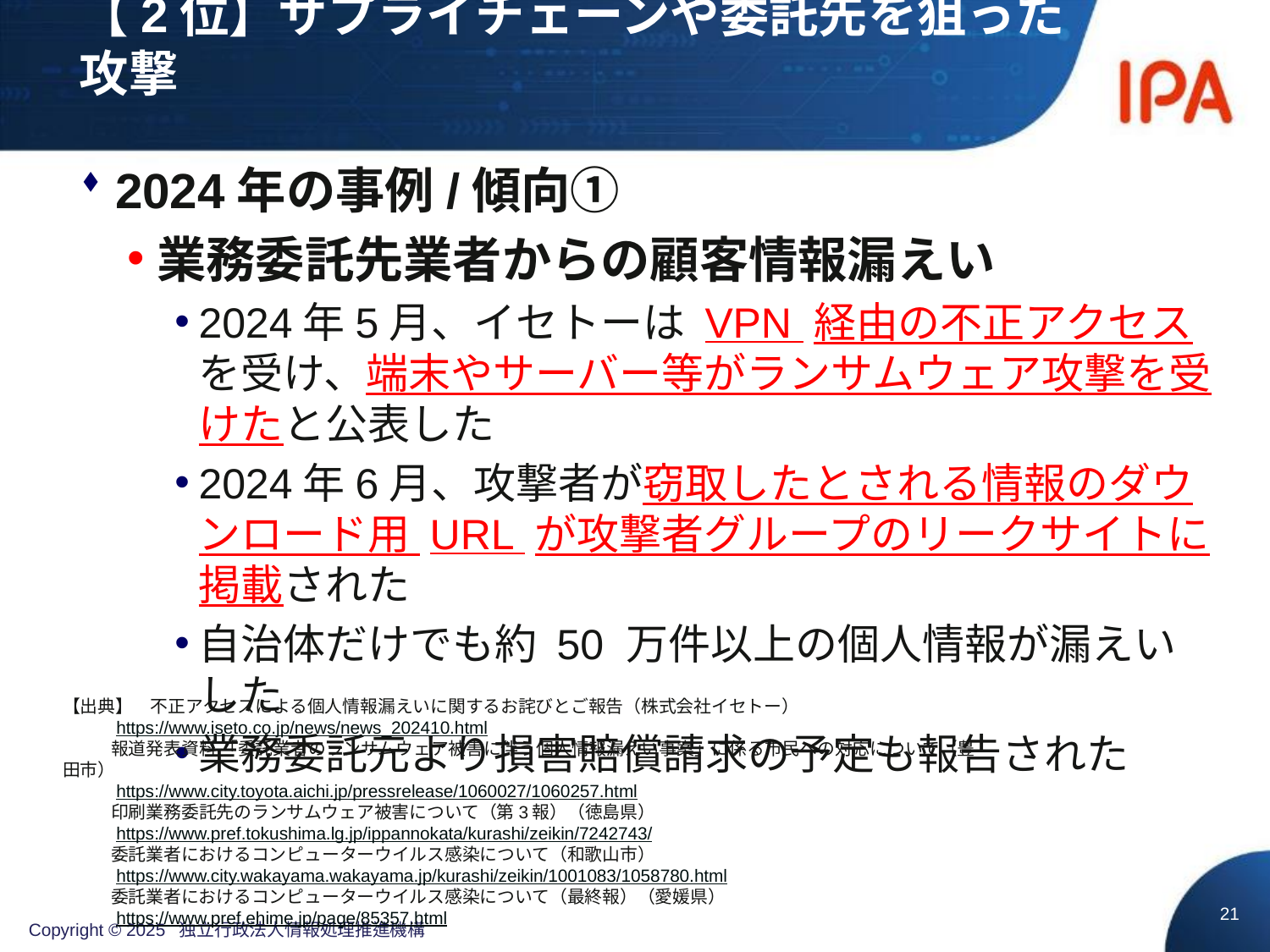

# 【2位】サプライチェーンや委託先を狙った攻撃
2024年の事例/傾向①
業務委託先業者からの顧客情報漏えい
2024年5月、イセトーは VPN 経由の不正アクセスを受け、端末やサーバー等がランサムウェア攻撃を受けたと公表した
2024年6月、攻撃者が窃取したとされる情報のダウンロード用 URL が攻撃者グループのリークサイトに掲載された
自治体だけでも約 50 万件以上の個人情報が漏えいした
業務委託元より損害賠償請求の予定も報告された
【出典】　不正アクセスによる個人情報漏えいに関するお詫びとご報告（株式会社イセトー）
           https://www.iseto.co.jp/news/news_202410.html
           報道発表資料 「委託業者のランサムウェア被害に伴う個人情報漏えい事案」に係る市民への対応について（豊田市）
           https://www.city.toyota.aichi.jp/pressrelease/1060027/1060257.html
           印刷業務委託先のランサムウェア被害について（第3報）（徳島県）
           https://www.pref.tokushima.lg.jp/ippannokata/kurashi/zeikin/7242743/
           委託業者におけるコンピューターウイルス感染について（和歌山市）
           https://www.city.wakayama.wakayama.jp/kurashi/zeikin/1001083/1058780.html
           委託業者におけるコンピューターウイルス感染について（最終報）（愛媛県）
           https://www.pref.ehime.jp/page/85357.html
21
Copyright © 2025  独立行政法人情報処理推進機構